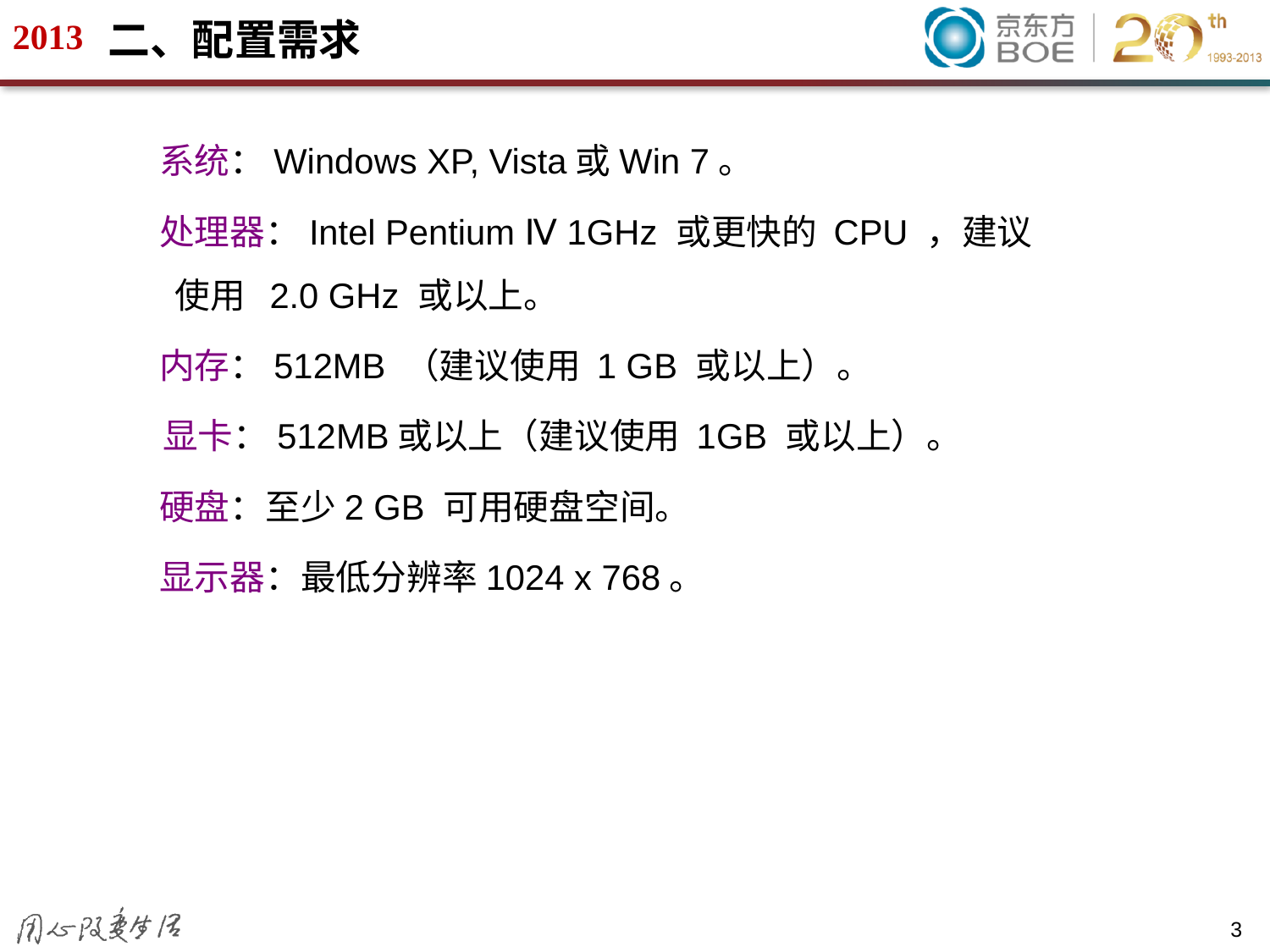

# 二、配置需求
   系统：Windows XP, Vista或Win 7。
   处理器：Intel Pentium Ⅳ 1GHz 或更快的 CPU ，建议使用  2.0 GHz 或以上。
   内存：512MB （建议使用 1 GB 或以上）。
　显卡：512MB或以上（建议使用 1GB 或以上）。
   硬盘：至少2 GB 可用硬盘空间。
   显示器：最低分辨率1024 x 768。
3